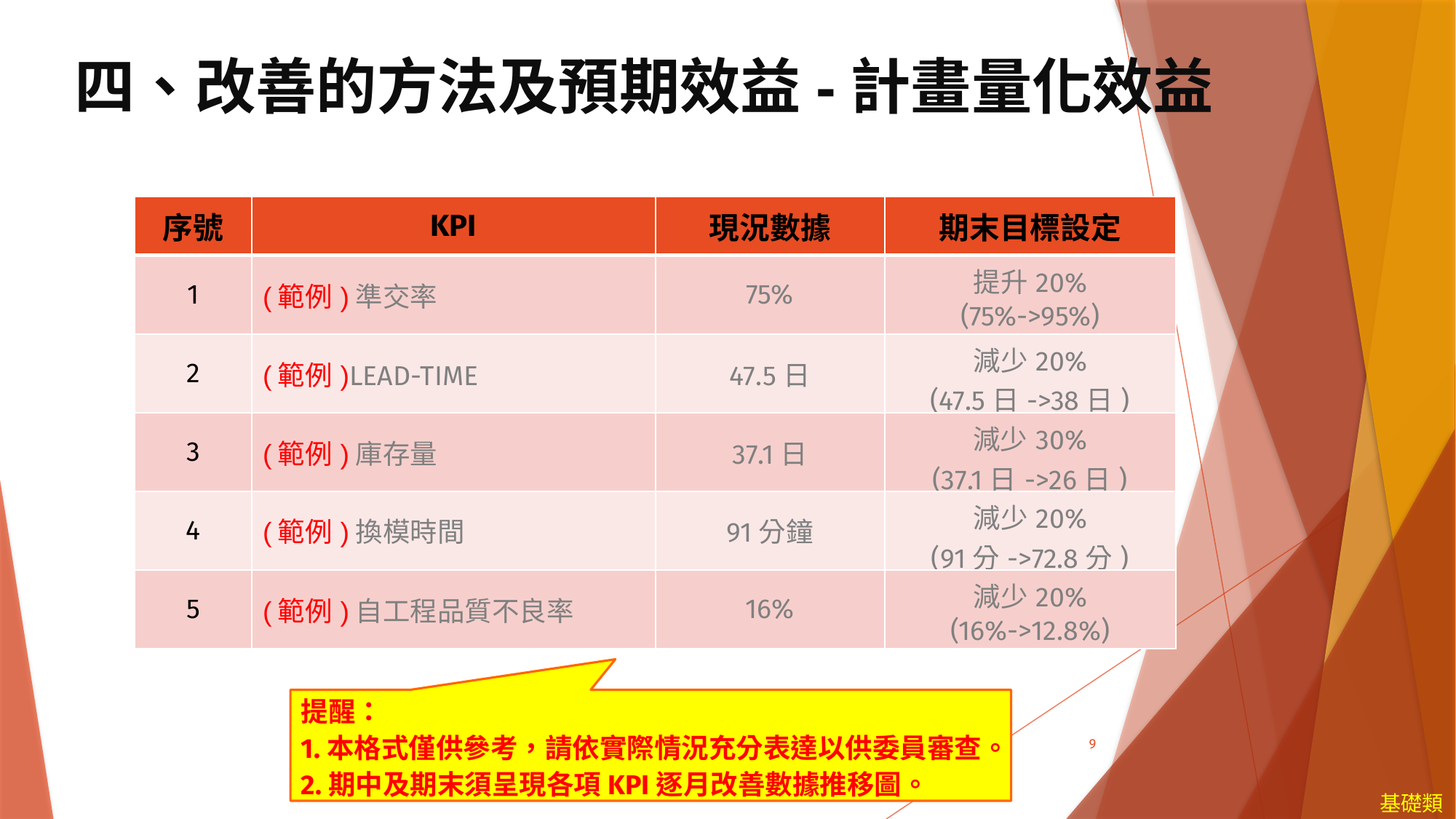

四、改善的方法及預期效益-計畫量化效益
| 序號 | KPI | 現況數據 | 期末目標設定 |
| --- | --- | --- | --- |
| 1 | (範例)準交率 | 75% | 提升20% (75%->95%) |
| 2 | (範例)LEAD-TIME | 47.5日 | 減少20% (47.5日->38日) |
| 3 | (範例)庫存量 | 37.1日 | 減少30% (37.1日->26日) |
| 4 | (範例)換模時間 | 91分鐘 | 減少20% (91分->72.8分) |
| 5 | (範例)自工程品質不良率 | 16% | 減少20% (16%->12.8%) |
提醒：
1.本格式僅供參考，請依實際情況充分表達以供委員審查。
2.期中及期末須呈現各項KPI逐月改善數據推移圖。
9